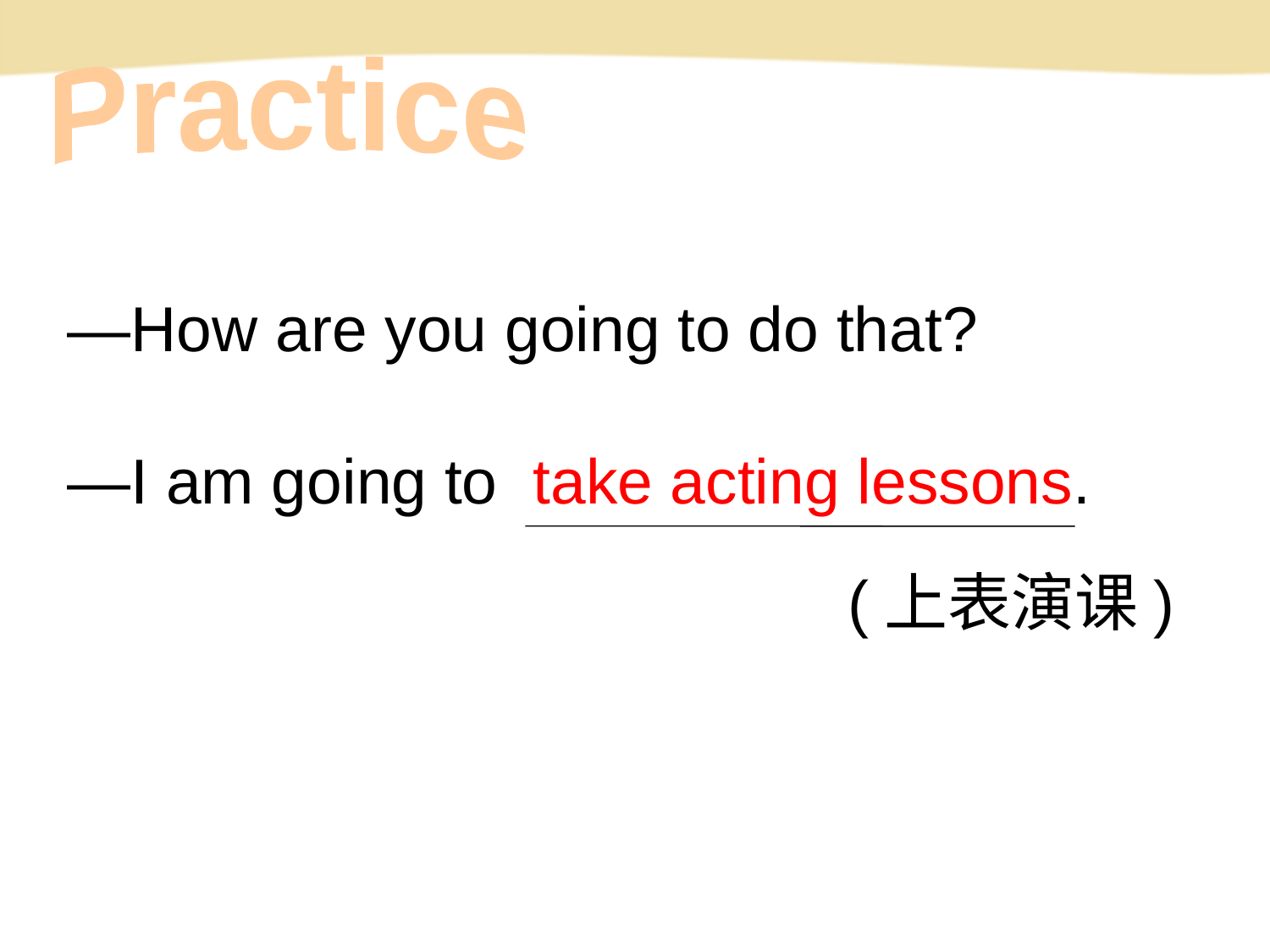

Practice
—How are you going to do that?
—I am going to  take acting lessons.

(上表演课)